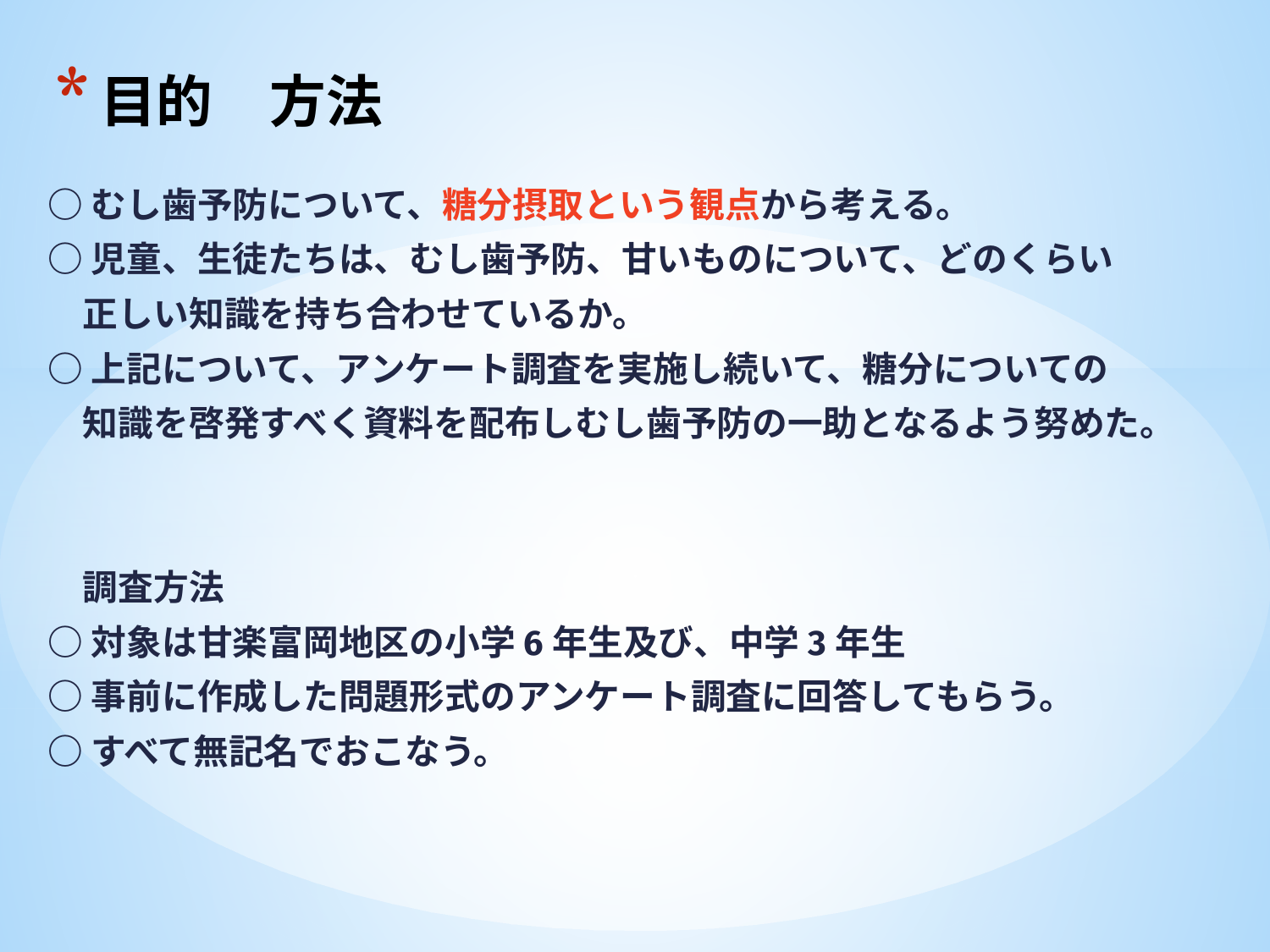

# 目的　方法
○むし歯予防について、糖分摂取という観点から考える。
○児童、生徒たちは、むし歯予防、甘いものについて、どのくらい
　正しい知識を持ち合わせているか。
○上記について、アンケート調査を実施し続いて、糖分についての
　知識を啓発すべく資料を配布しむし歯予防の一助となるよう努めた。

　調査方法
○対象は甘楽富岡地区の小学6年生及び、中学3年生
○事前に作成した問題形式のアンケート調査に回答してもらう。
○すべて無記名でおこなう。